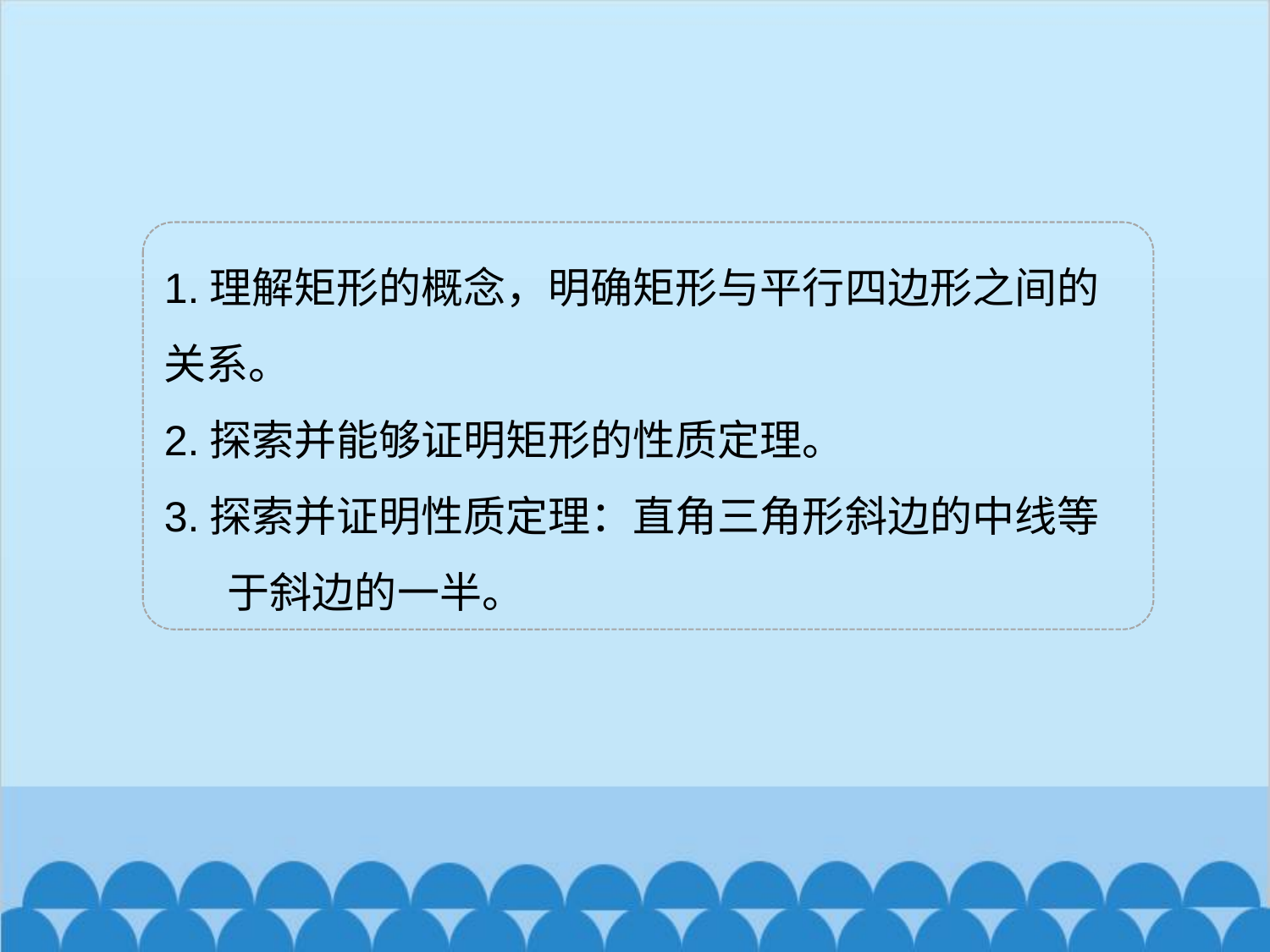

1.理解矩形的概念，明确矩形与平行四边形之间的关系。
2.探索并能够证明矩形的性质定理。
3.探索并证明性质定理：直角三角形斜边的中线等于斜边的一半。